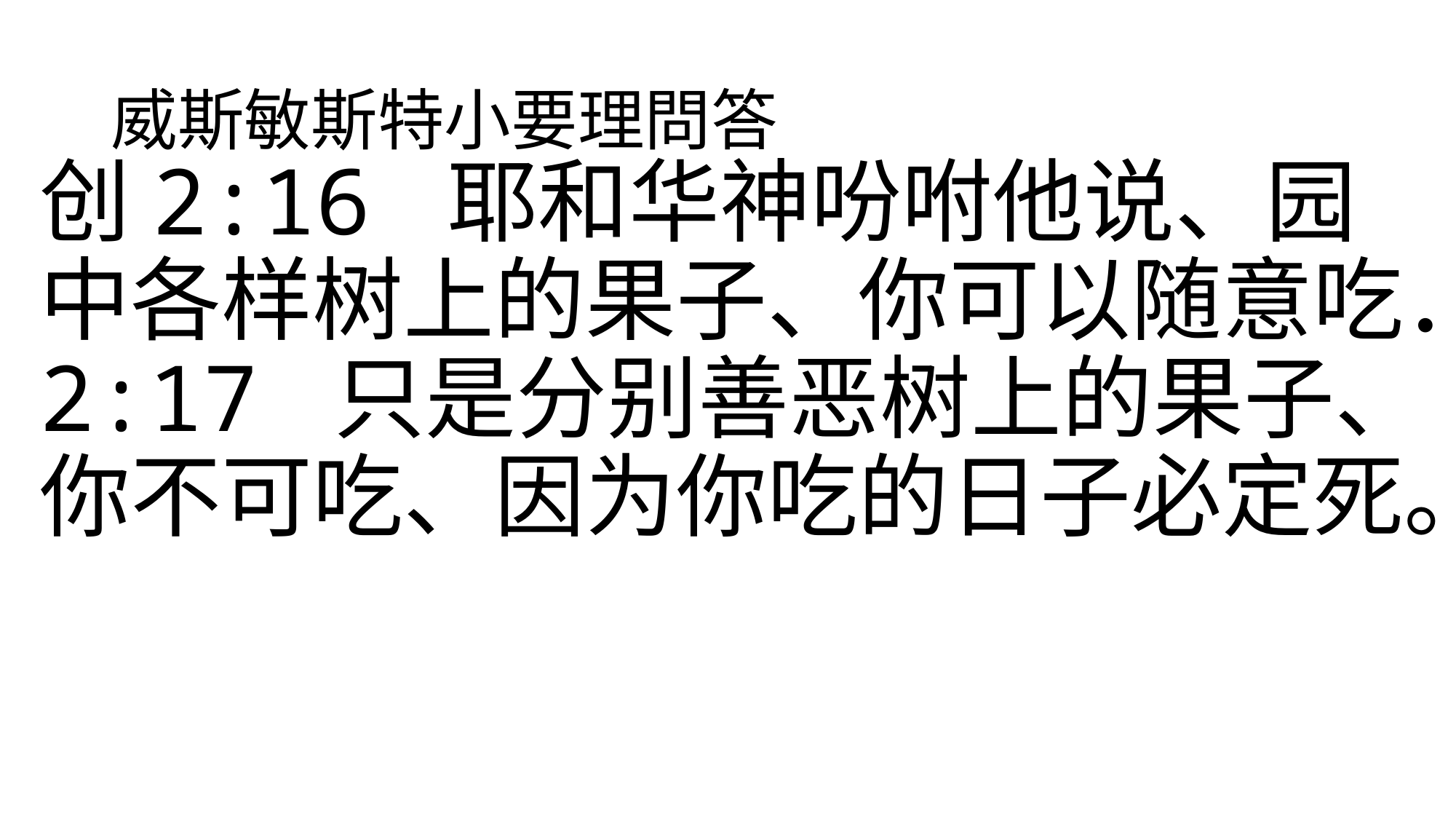

# 威斯敏斯特小要理問答
创2:16 耶和华神吩咐他说、园中各样树上的果子、你可以随意吃．2:17 只是分别善恶树上的果子、你不可吃、因为你吃的日子必定死。